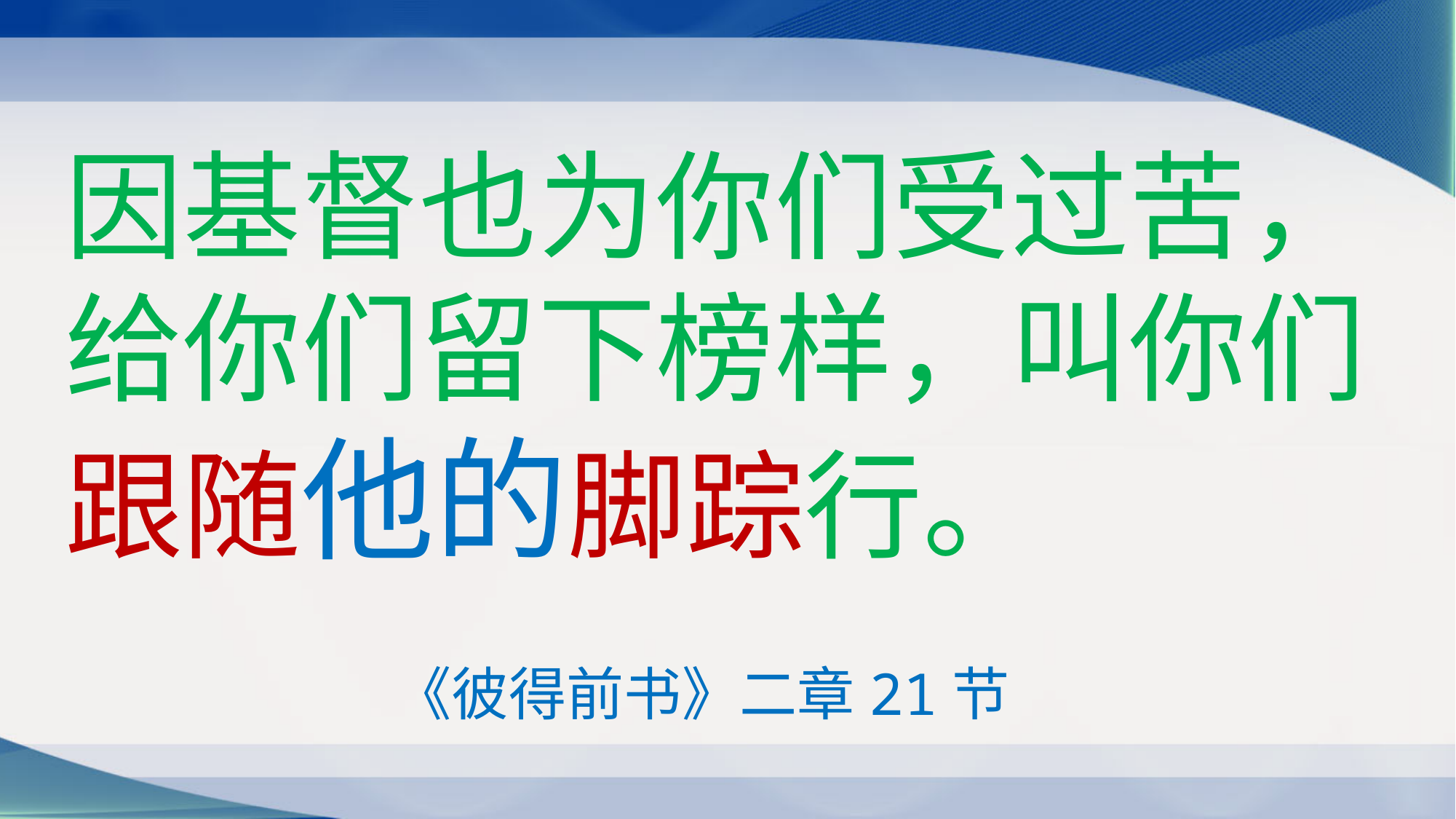

因基督也为你们受过苦，给你们留下榜样，叫你们跟随他的脚踪行。
              《彼得前书》二章21节